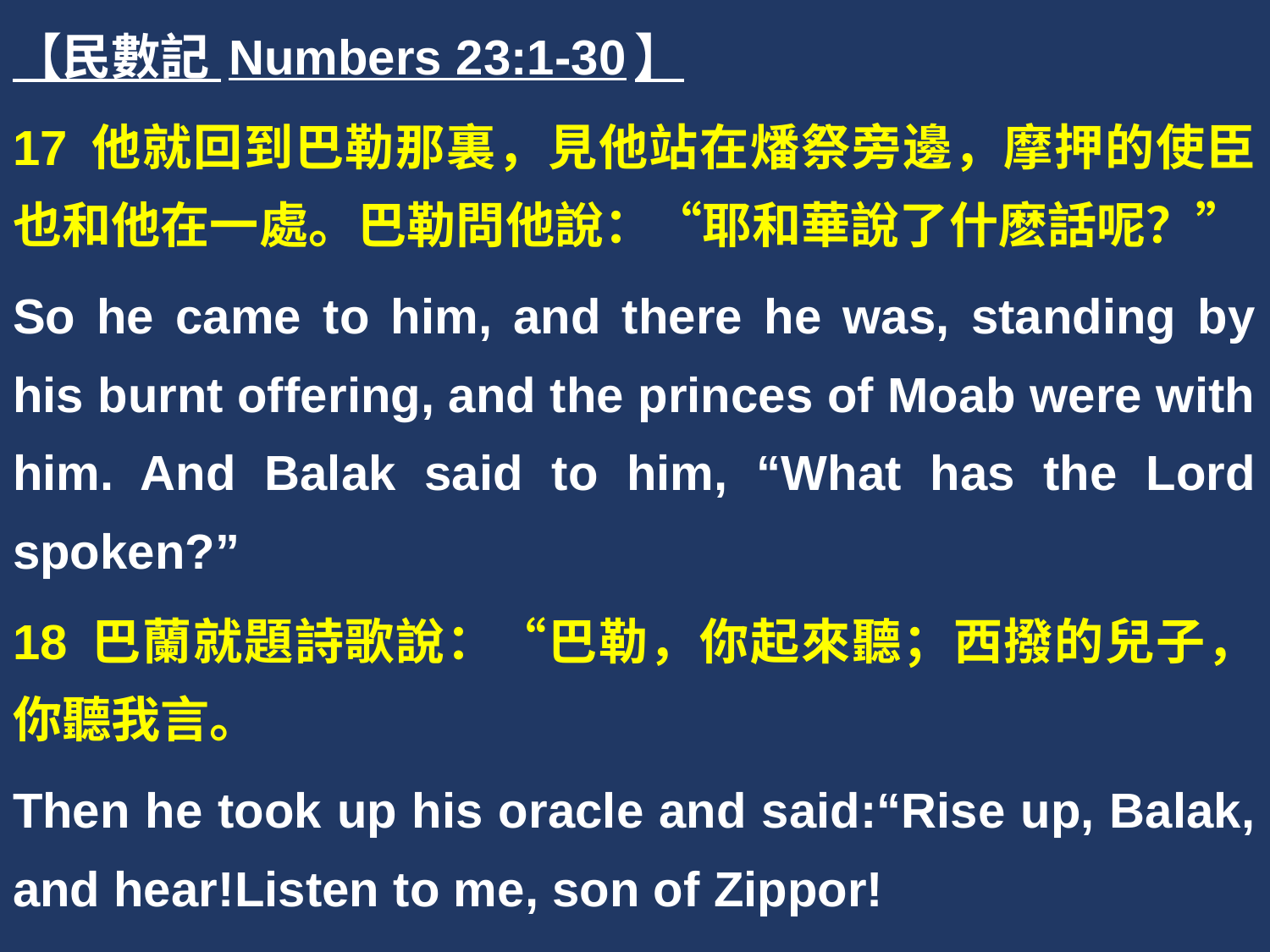

【民數記 Numbers 23:1-30】
17 他就回到巴勒那裏，見他站在燔祭旁邊，摩押的使臣也和他在一處。巴勒問他說：“耶和華說了什麽話呢？”
So he came to him, and there he was, standing by his burnt offering, and the princes of Moab were with him. And Balak said to him, “What has the Lord spoken?”
18 巴蘭就題詩歌說：“巴勒，你起來聽；西撥的兒子，你聽我言。
Then he took up his oracle and said:“Rise up, Balak, and hear!Listen to me, son of Zippor!